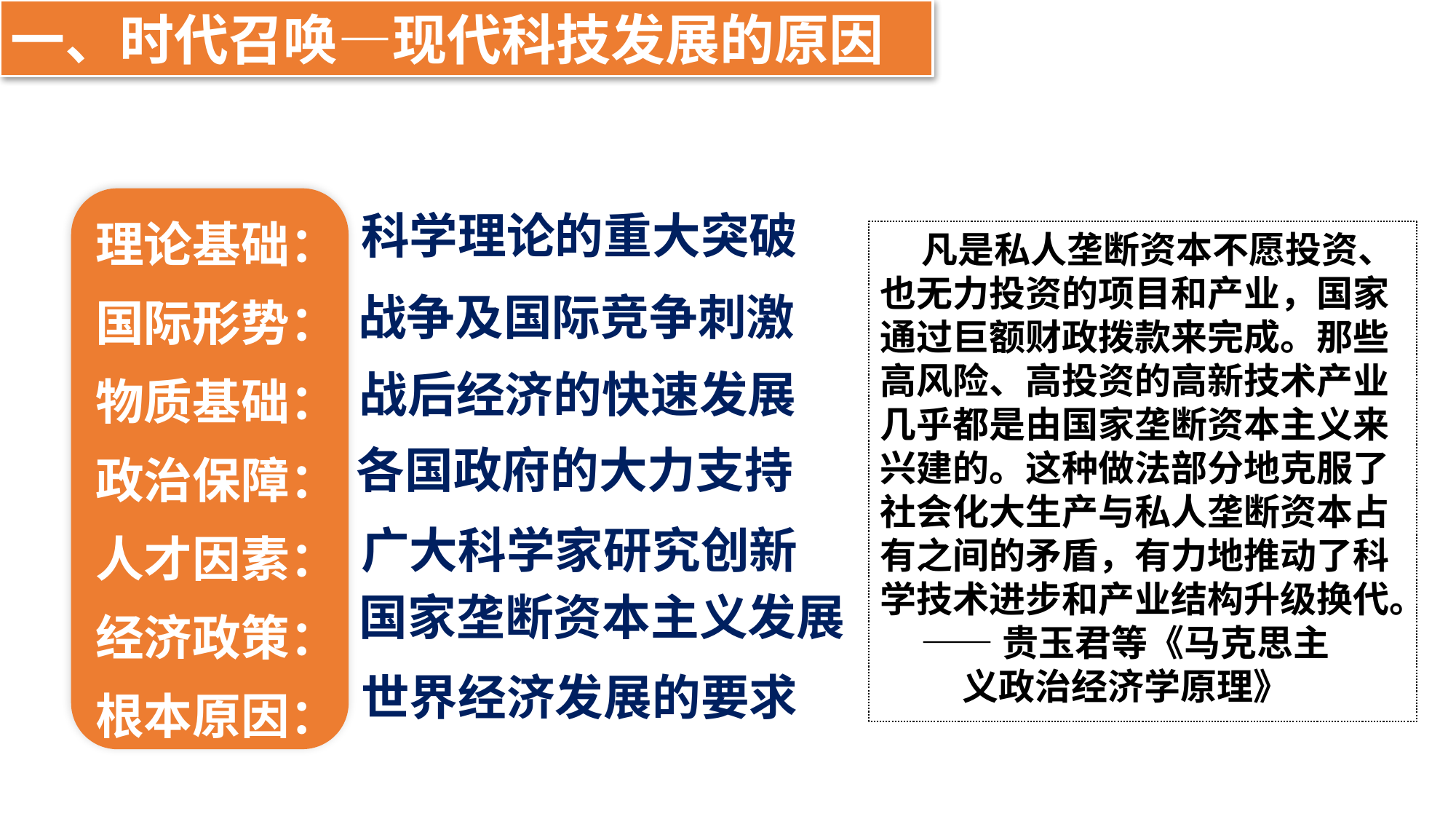

一、时代召唤—现代科技发展的原因
理论基础：
国际形势：
物质基础：
政治保障：
人才因素：
经济政策：
根本原因：
科学理论的重大突破
    凡是私人垄断资本不愿投资、也无力投资的项目和产业，国家通过巨额财政拨款来完成。那些高风险、高投资的高新技术产业几乎都是由国家垄断资本主义来兴建的。这种做法部分地克服了社会化大生产与私人垄断资本占有之间的矛盾，有力地推动了科学技术进步和产业结构升级换代。
     ——贵玉君等《马克思主
         义政治经济学原理》
战争及国际竞争刺激
战后经济的快速发展
各国政府的大力支持
广大科学家研究创新
国家垄断资本主义发展
世界经济发展的要求